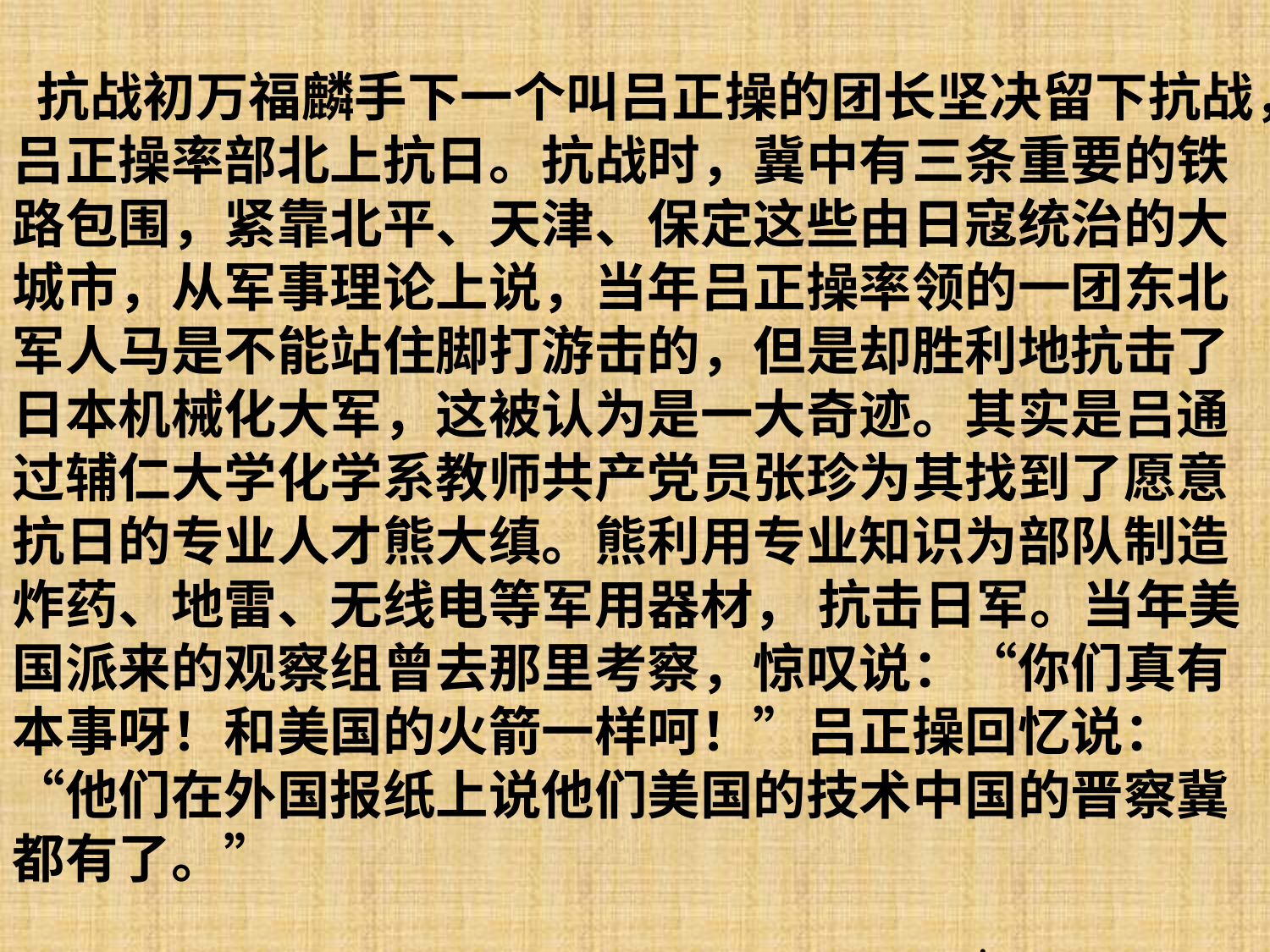

抗战初万福麟手下一个叫吕正操的团长坚决留下抗战，吕正操率部北上抗日。抗战时，冀中有三条重要的铁路包围，紧靠北平、天津、保定这些由日寇统治的大城市，从军事理论上说，当年吕正操率领的一团东北军人马是不能站住脚打游击的，但是却胜利地抗击了日本机械化大军，这被认为是一大奇迹。其实是吕通过辅仁大学化学系教师共产党员张珍为其找到了愿意抗日的专业人才熊大缜。熊利用专业知识为部队制造炸药、地雷、无线电等军用器材， 抗击日军。当年美国派来的观察组曾去那里考察，惊叹说：“你们真有本事呀！和美国的火箭一样呵！”吕正操回忆说：“他们在外国报纸上说他们美国的技术中国的晋察冀都有了。”
.